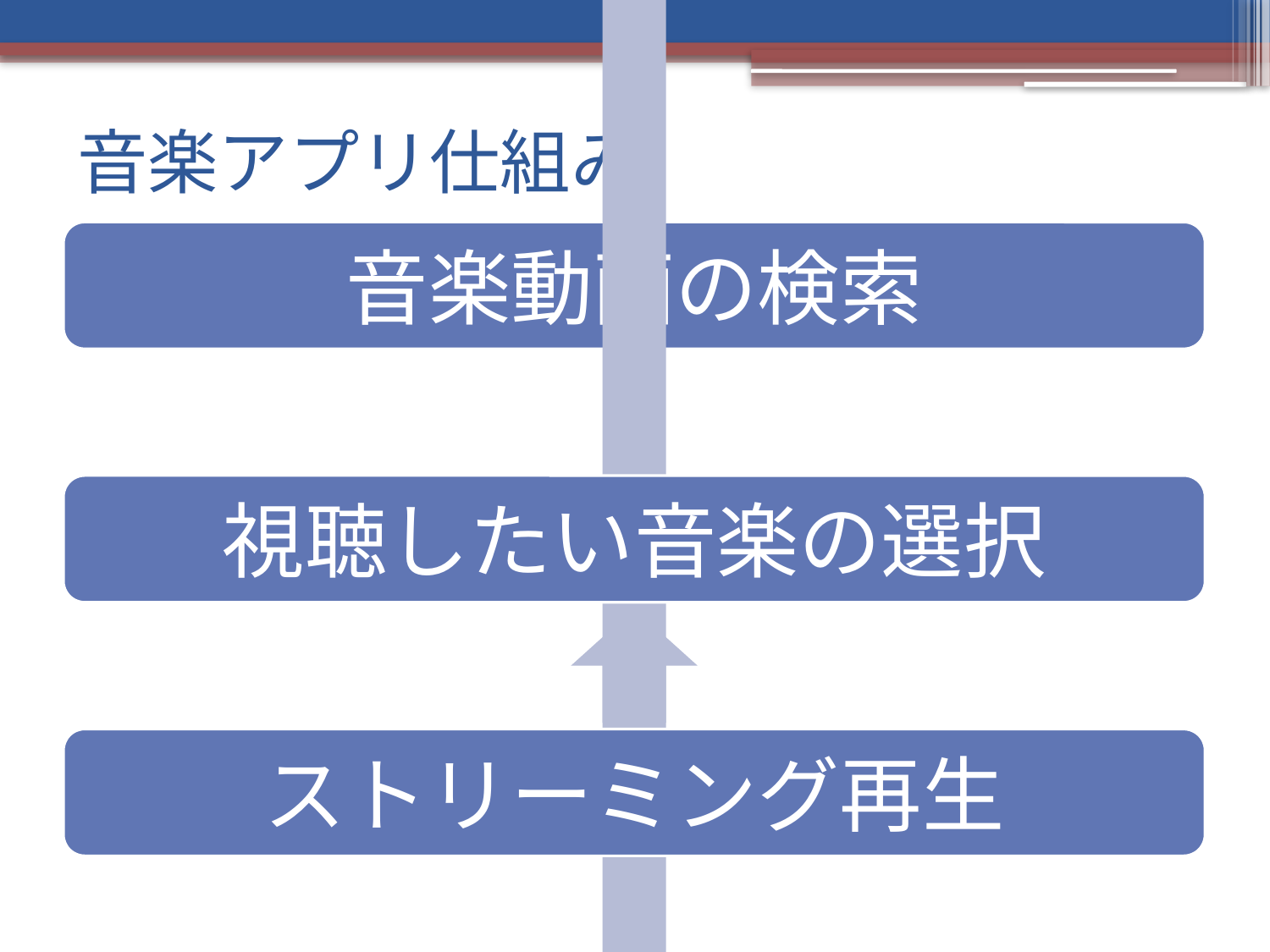

# 音楽アプリ仕組み
音楽動画の検索
視聴したい音楽の選択
ストリーミング再生